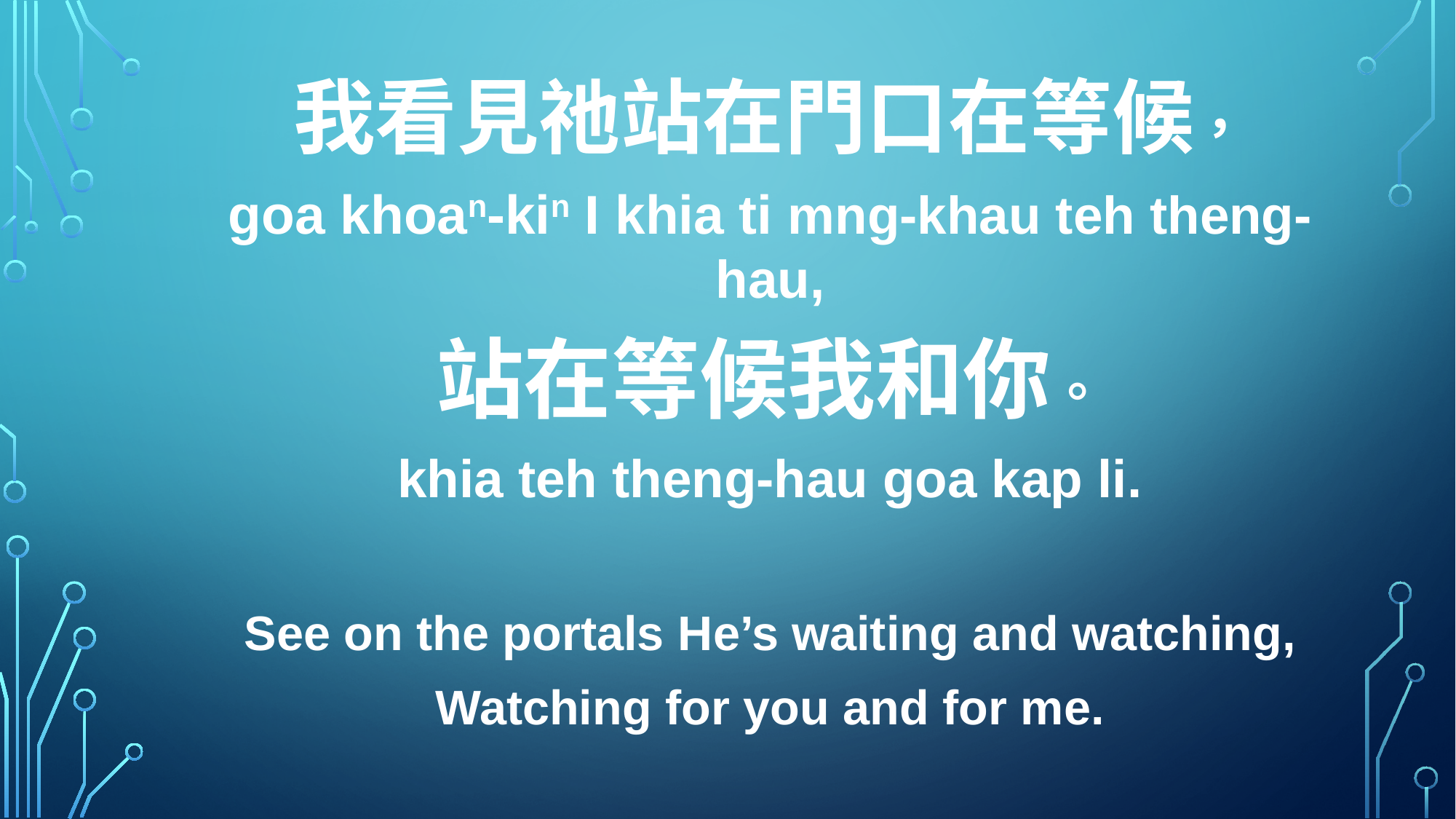

我看見祂站在門口在等候，
goa khoan-kin I khia ti mng-khau teh theng-hau,
站在等候我和你。
khia teh theng-hau goa kap li.

See on the portals He’s waiting and watching,
Watching for you and for me.